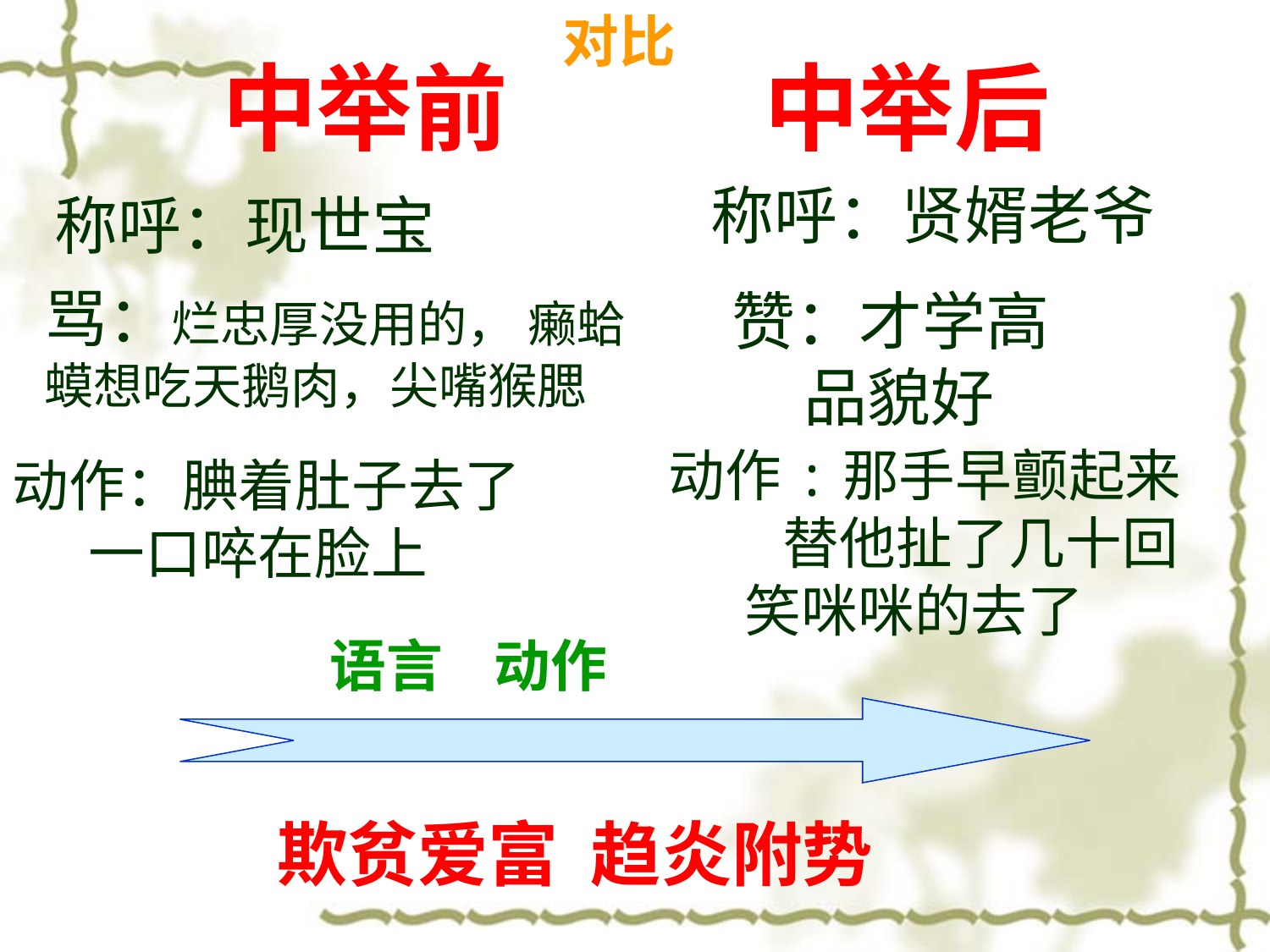

对比
中举前
中举后
称呼：贤婿老爷
称呼：现世宝
骂：烂忠厚没用的， 癞蛤蟆想吃天鹅肉，尖嘴猴腮
赞：才学高
    品貌好
动作:那手早颤起来          替他扯了几十回       笑咪咪的去了

动作：腆着肚子去了              一口啐在脸上
语言    动作

欺贫爱富  趋炎附势